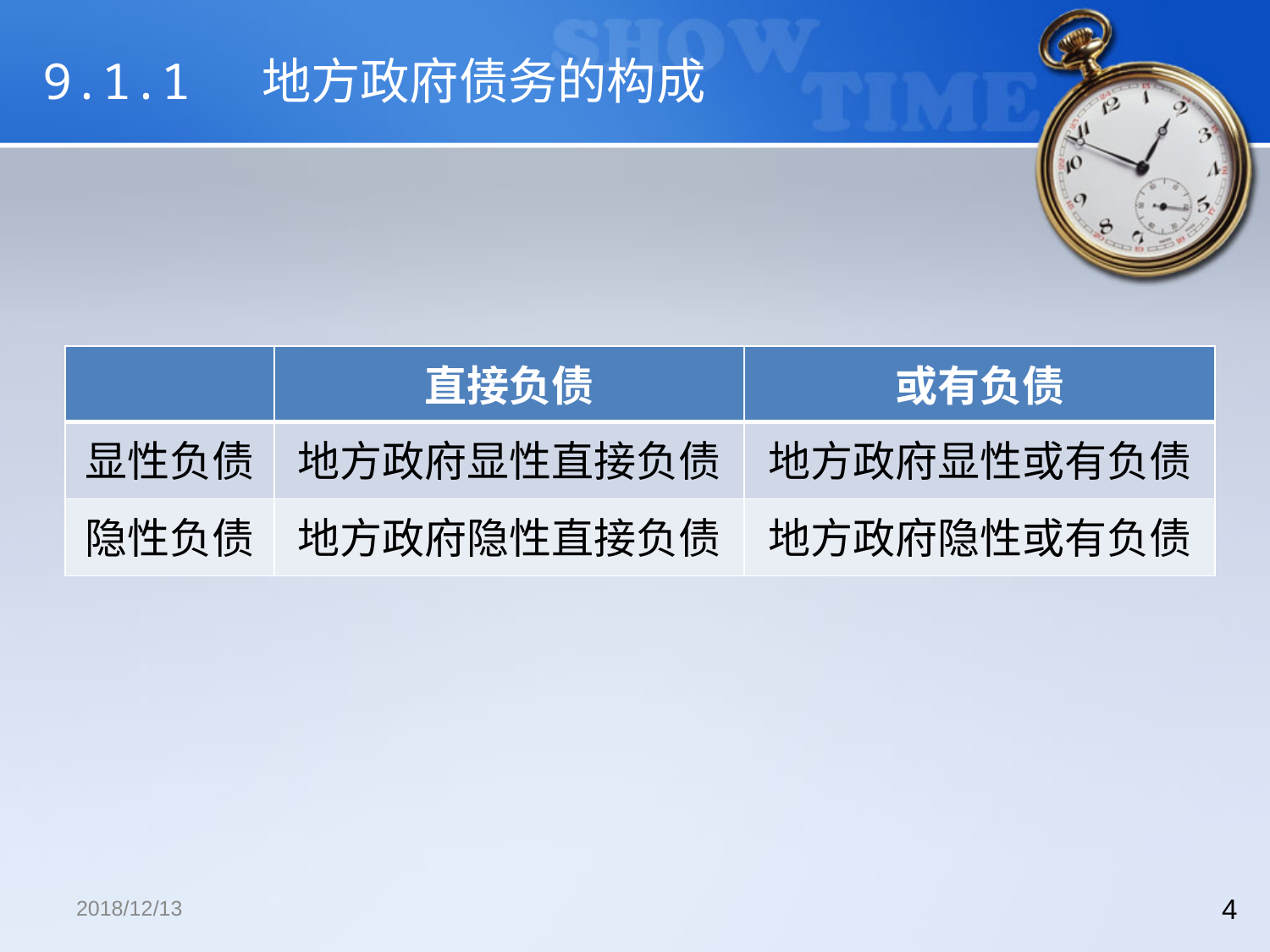

# 9.1.1  地方政府债务的构成
|  | 直接负债 | 或有负债 |
| --- | --- | --- |
| 显性负债 | 地方政府显性直接负债 | 地方政府显性或有负债 |
| 隐性负债 | 地方政府隐性直接负债 | 地方政府隐性或有负债 |
2018/12/13
4